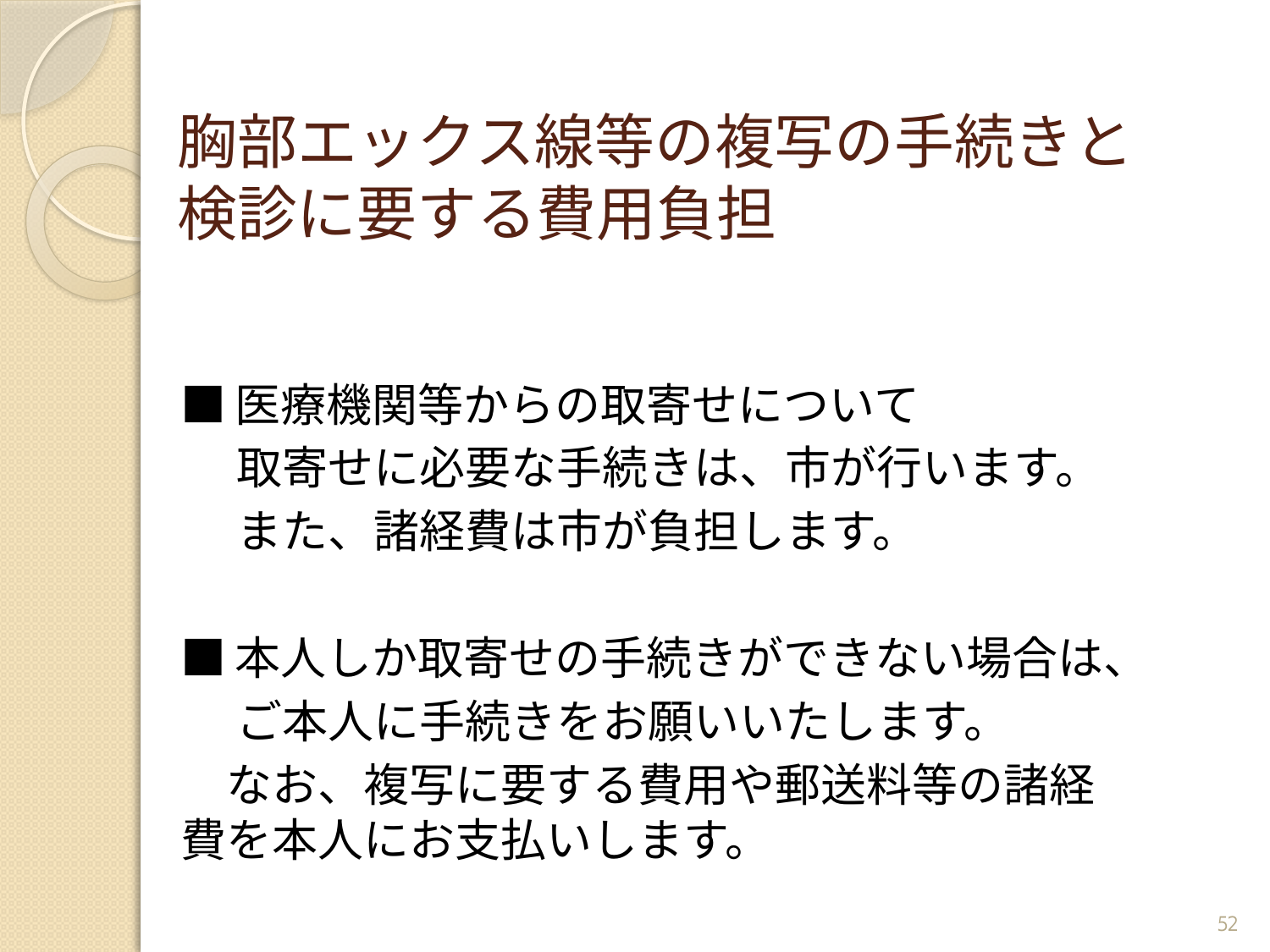

# 胸部エックス線等の複写の手続きと検診に要する費用負担

■医療機関等からの取寄せについて
　 取寄せに必要な手続きは、市が行います。
　 また、諸経費は市が負担します。

■本人しか取寄せの手続きができない場合は、
　 ご本人に手続きをお願いいたします。
　なお、複写に要する費用や郵送料等の諸経　　　費を本人にお支払いします。
52